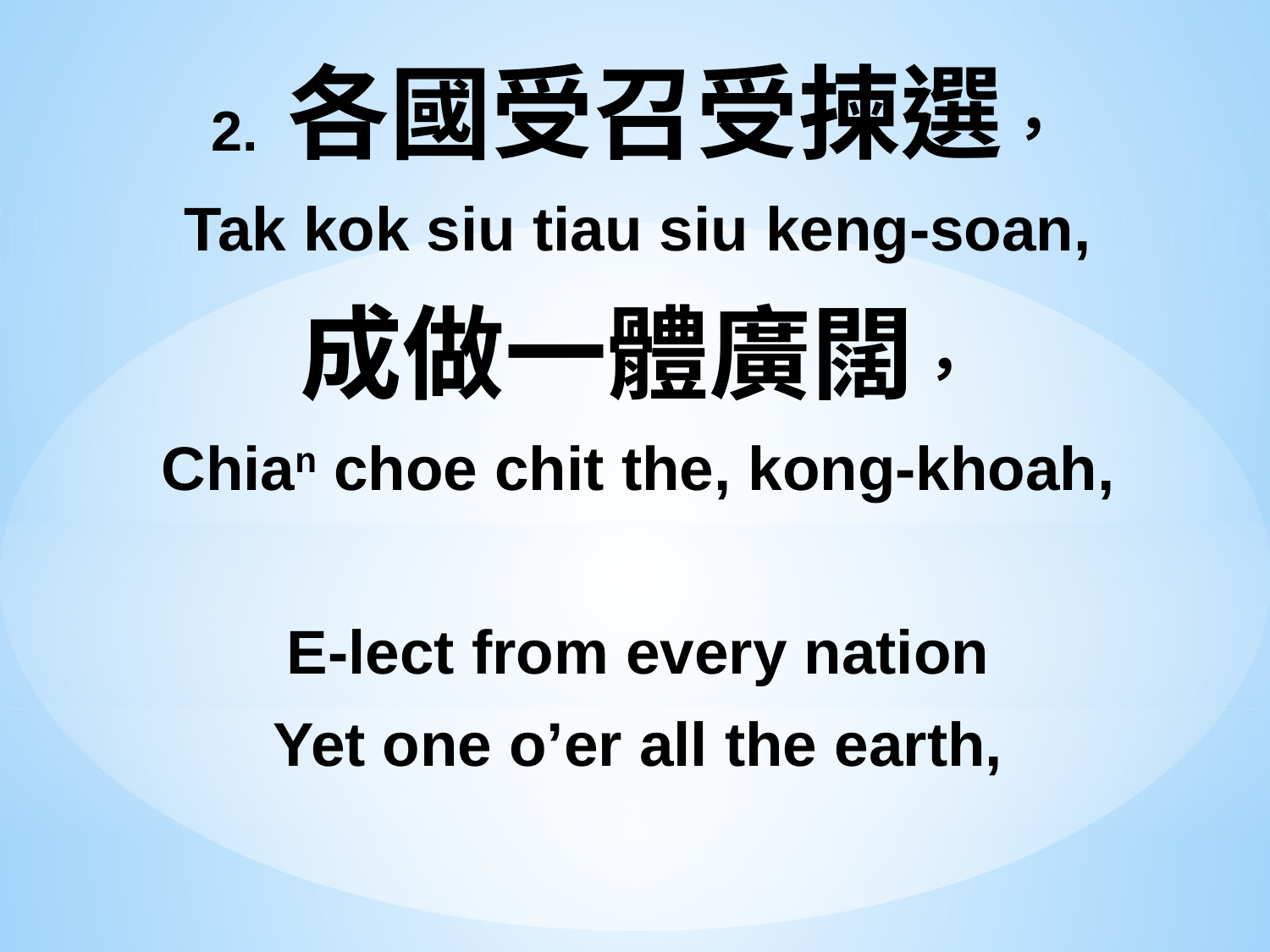

2. 各國受召受揀選，
Tak kok siu tiau siu keng-soan,
成做一體廣闊，
Chian choe chit the, kong-khoah,

E-lect from every nation
Yet one o’er all the earth,